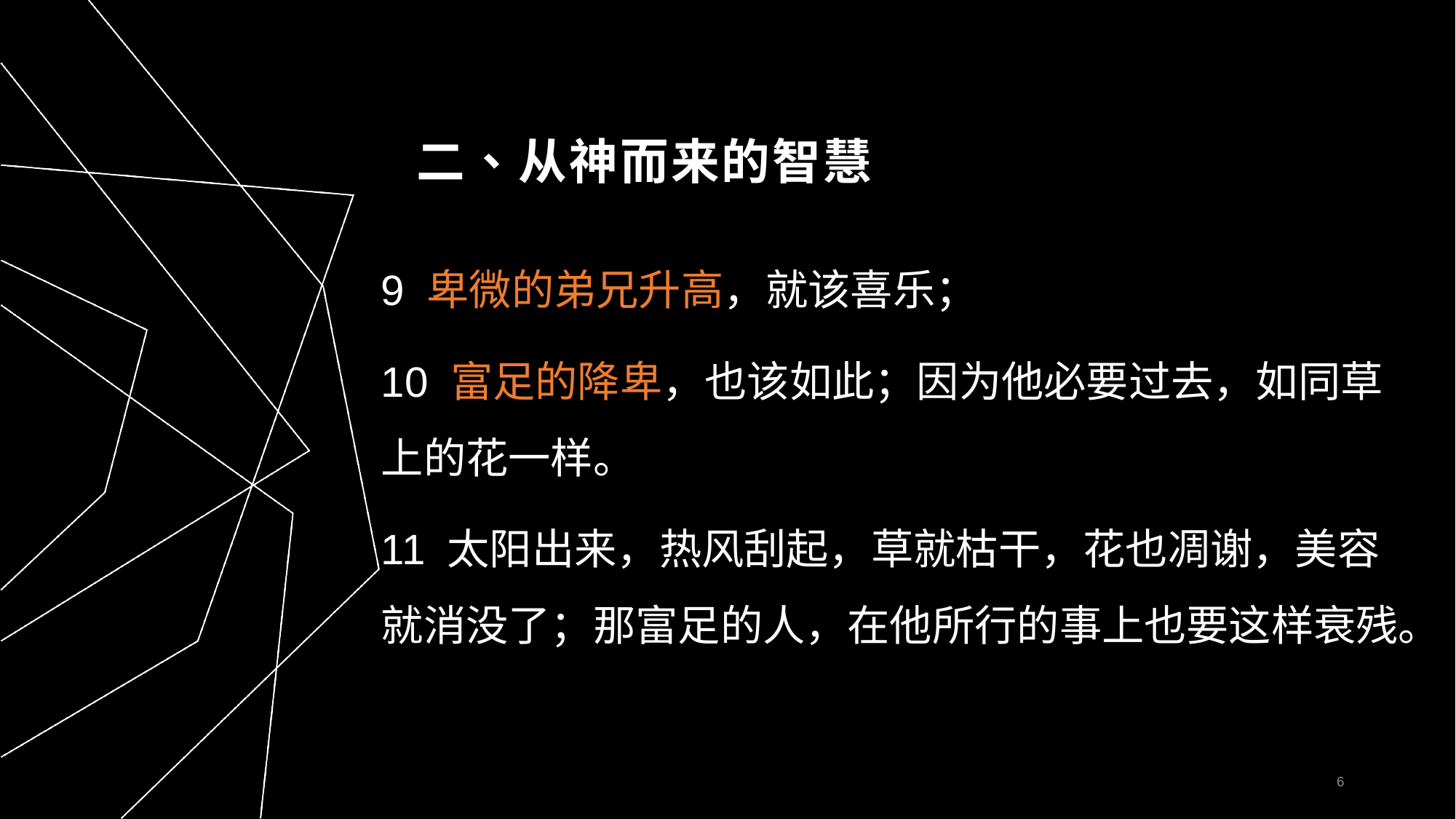

# 二、从神而来的智慧
9 卑微的弟兄升高，就该喜乐；
10 富足的降卑，也该如此；因为他必要过去，如同草上的花一样。
11 太阳出来，热风刮起，草就枯干，花也凋谢，美容就消没了；那富足的人，在他所行的事上也要这样衰残。

6